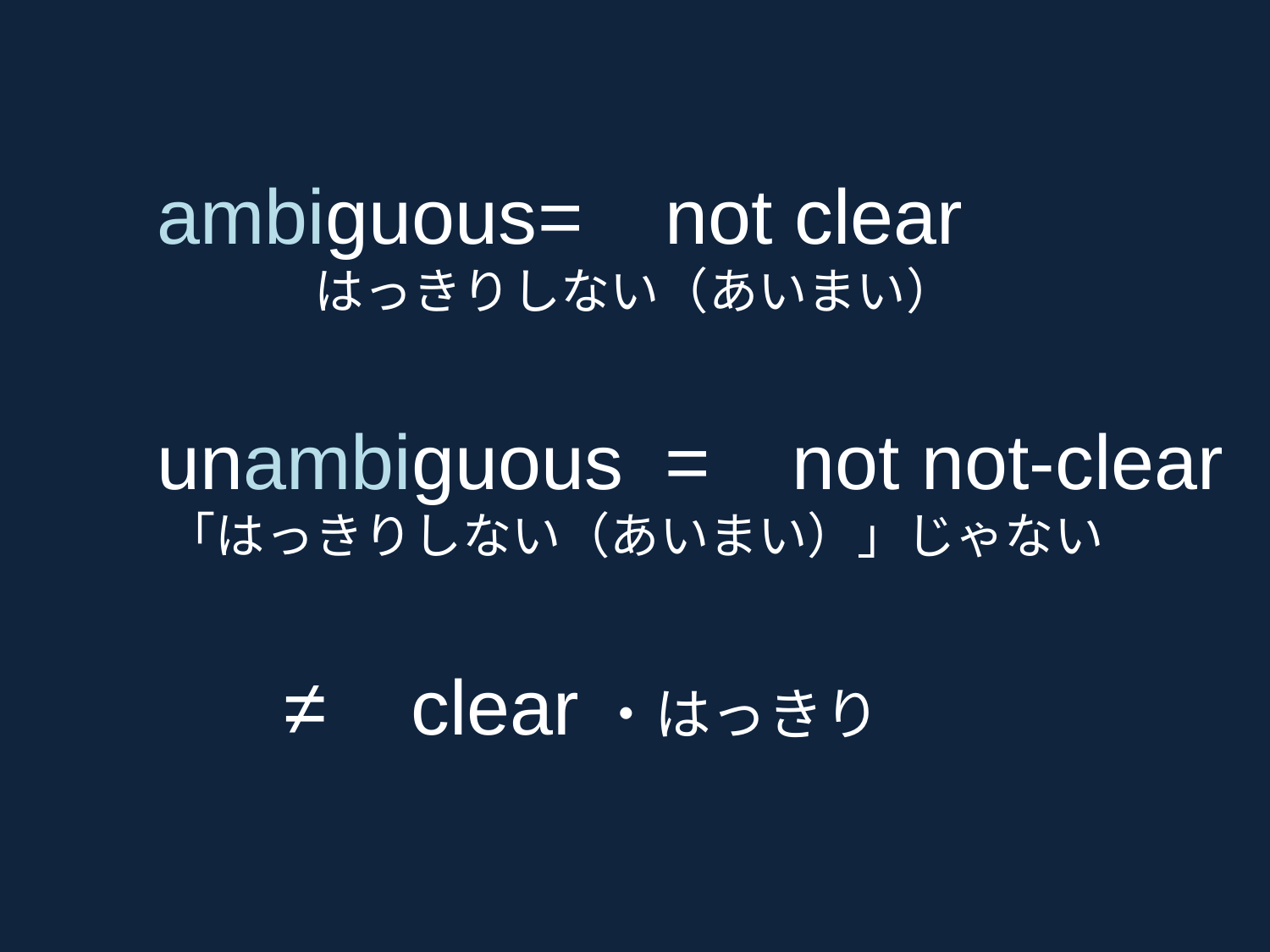

ambiguous	=	not clear
はっきりしない（あいまい）

	unambiguous	=	not not-clear
「はっきりしない（あいまい）」じゃない

		≠	clear・はっきり